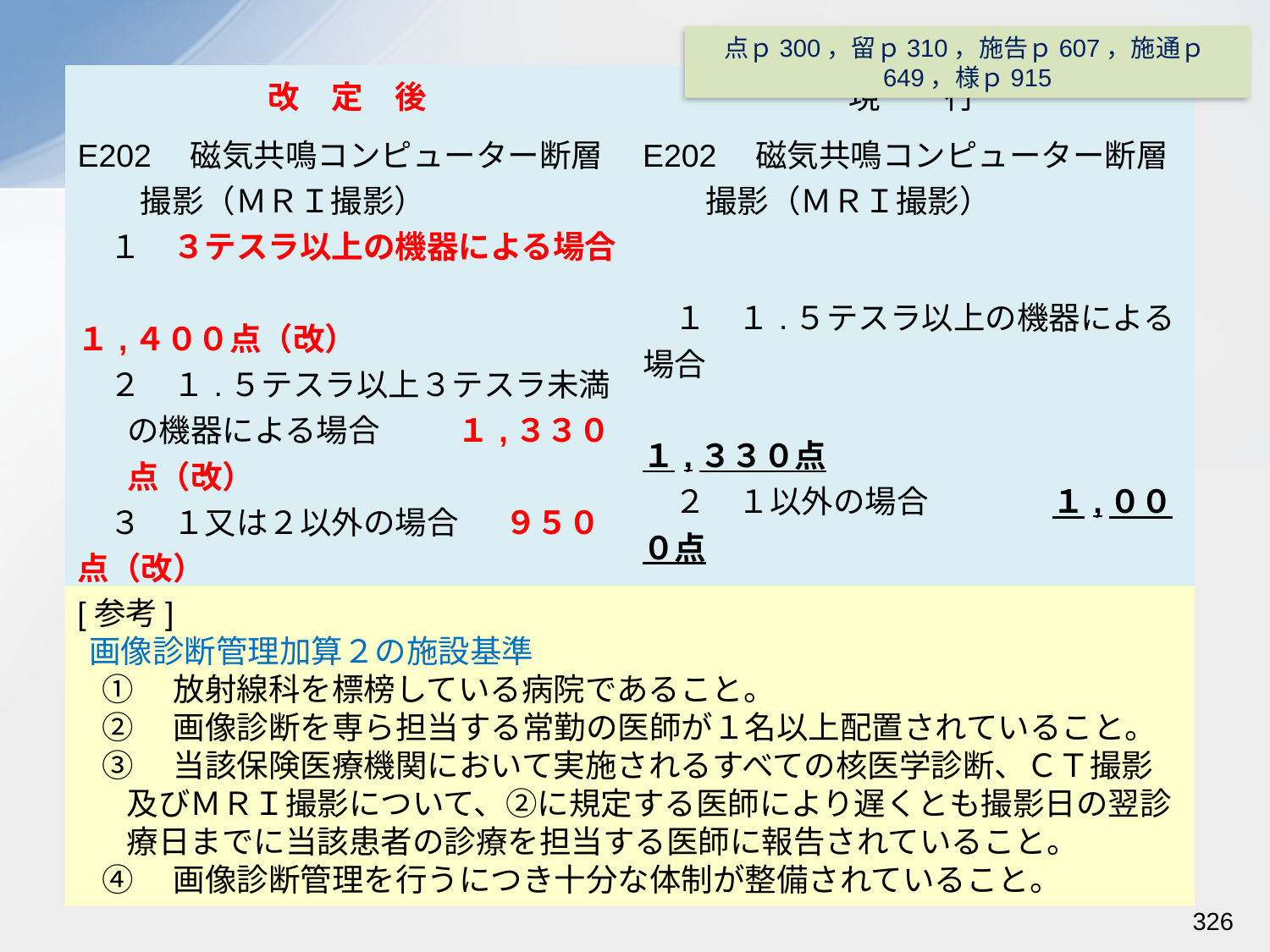

点ｐ300，留ｐ310，施告ｐ607，施通ｐ649，様ｐ915
| 改　定　後 | 現　　行 |
| --- | --- |
| E202　磁気共鳴コンピューター断層撮影（ＭＲＩ撮影） 　１　３テスラ以上の機器による場合 　　　　　　　　　　　　　　　　１,４００点（改） 　２　１.５テスラ以上３テスラ未満 の機器による場合　　 １,３３０点（改） 　３　１又は２以外の場合 　９５０点（改） ［施設基準］ １については、画像診断管理加算２が算定できる施設に限る。専従の診療放射線技師が１名以上。 | E202　磁気共鳴コンピューター断層撮影（ＭＲＩ撮影） 　１　１.５テスラ以上の機器による場合 　　　　　　　　　　　　　 　　１,３３０点 　２　１以外の場合　　　 １,０００点 |
[参考]
画像診断管理加算２の施設基準
①　放射線科を標榜している病院であること。
②　画像診断を専ら担当する常勤の医師が１名以上配置されていること。
③　当該保険医療機関において実施されるすべての核医学診断、ＣＴ撮影及びＭＲＩ撮影について、②に規定する医師により遅くとも撮影日の翌診療日までに当該患者の診療を担当する医師に報告されていること。
④　画像診断管理を行うにつき十分な体制が整備されていること。
326